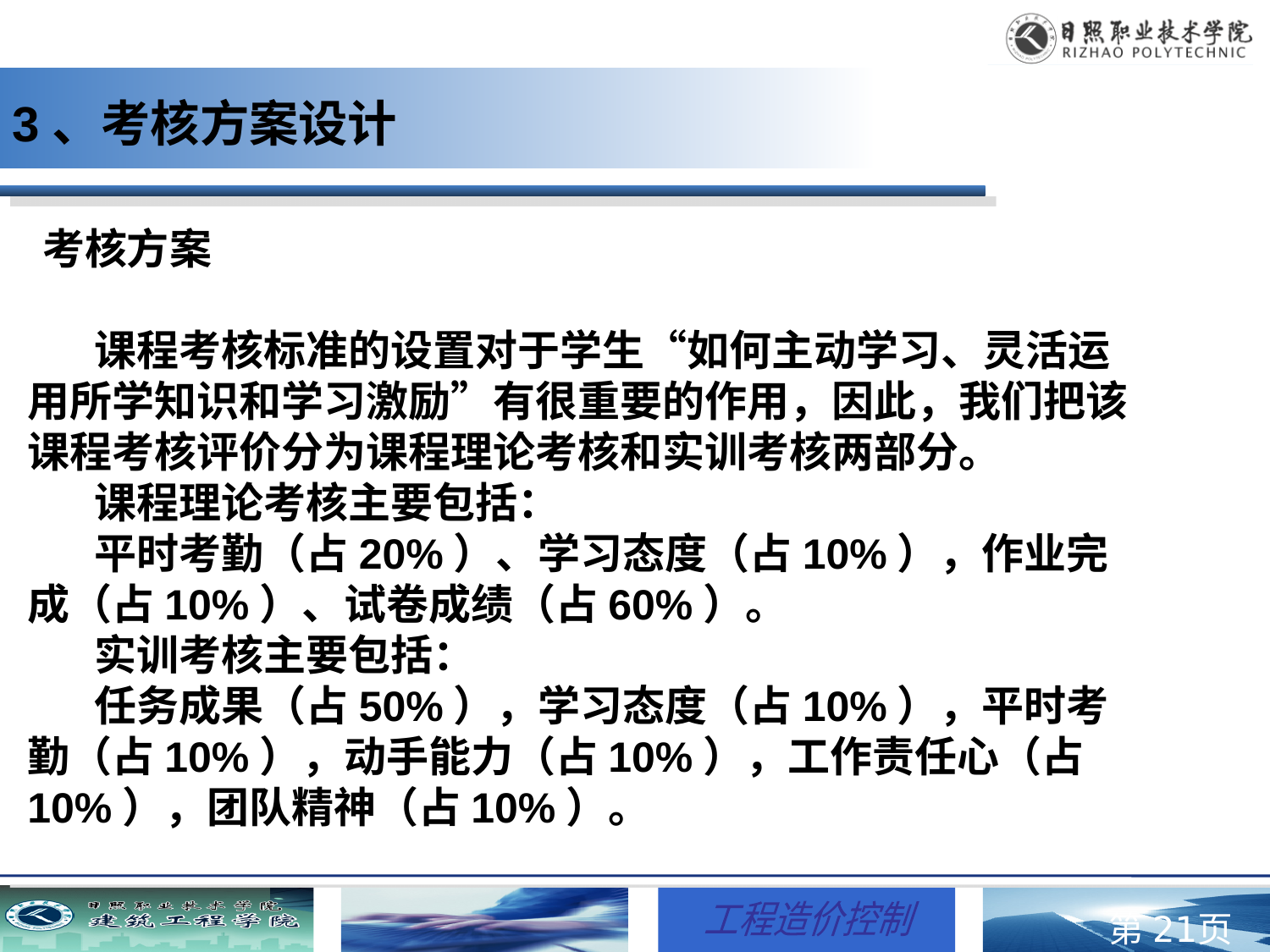

3、考核方案设计
 考核方案

      课程考核标准的设置对于学生“如何主动学习、灵活运用所学知识和学习激励”有很重要的作用，因此，我们把该课程考核评价分为课程理论考核和实训考核两部分。
      课程理论考核主要包括：
      平时考勤（占20%）、学习态度（占10%），作业完成（占10%）、试卷成绩（占60%）。
      实训考核主要包括：
      任务成果（占50%），学习态度（占10%），平时考勤（占10%），动手能力（占10%），工作责任心（占10%），团队精神（占10%）。
# Hot Tip
第21页